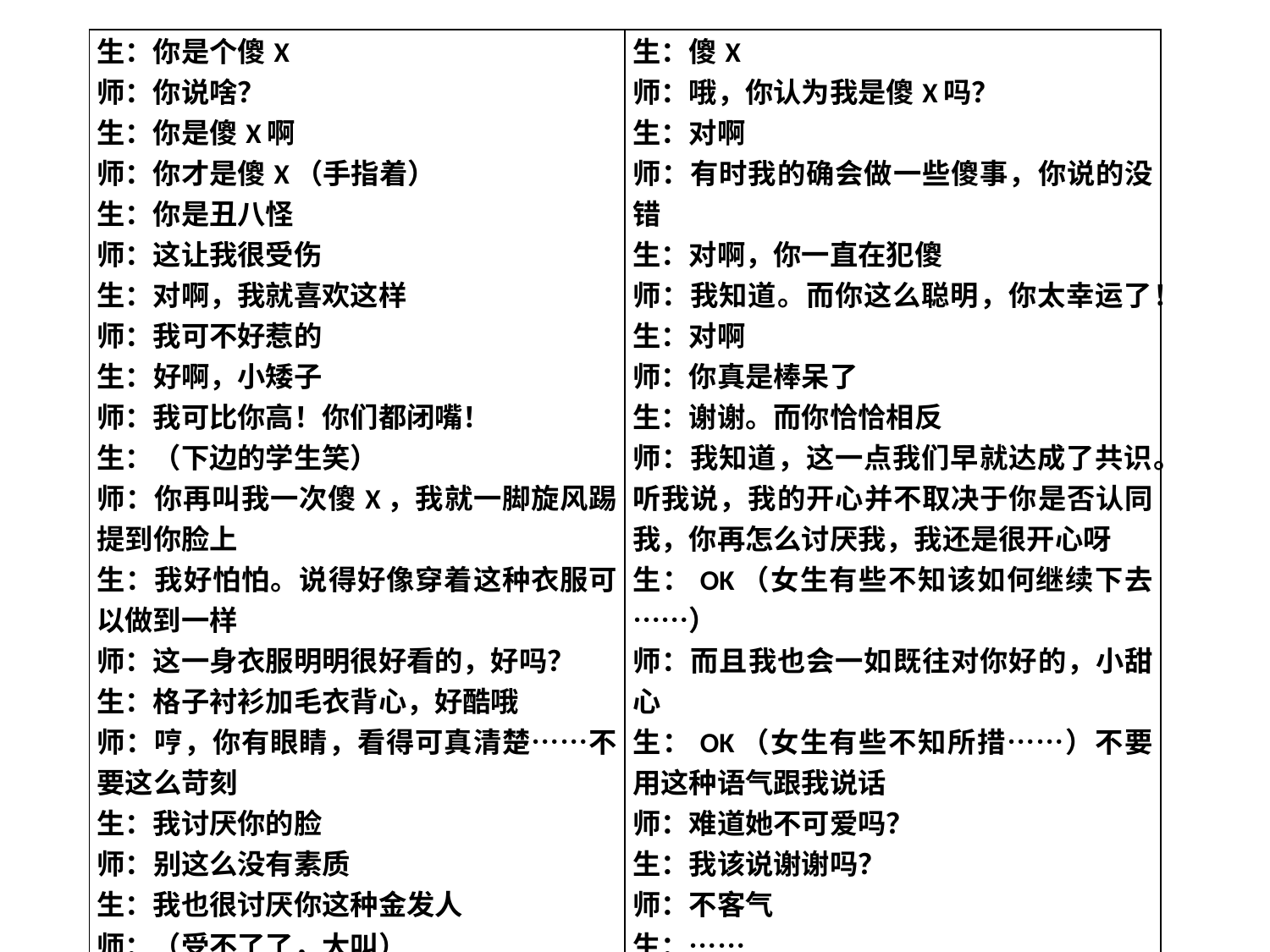

| 生：你是个傻X 师：你说啥？ 生：你是傻X啊 师：你才是傻X（手指着） 生：你是丑八怪 师：这让我很受伤 生：对啊，我就喜欢这样 师：我可不好惹的 生：好啊，小矮子 师：我可比你高！你们都闭嘴！ 生：（下边的学生笑） 师：你再叫我一次傻X，我就一脚旋风踢提到你脸上 生：我好怕怕。说得好像穿着这种衣服可以做到一样 师：这一身衣服明明很好看的，好吗？ 生：格子衬衫加毛衣背心，好酷哦 师：哼，你有眼睛，看得可真清楚……不要这么苛刻 生：我讨厌你的脸 师：别这么没有素质 生：我也很讨厌你这种金发人 师：（受不了了，大叫） | 生：傻X 师：哦，你认为我是傻X吗？ 生：对啊 师：有时我的确会做一些傻事，你说的没错 生：对啊，你一直在犯傻 师：我知道。而你这么聪明，你太幸运了！ 生：对啊 师：你真是棒呆了 生：谢谢。而你恰恰相反 师：我知道，这一点我们早就达成了共识。听我说，我的开心并不取决于你是否认同我，你再怎么讨厌我，我还是很开心呀 生：OK（女生有些不知该如何继续下去……） 师：而且我也会一如既往对你好的，小甜心 生：OK（女生有些不知所措……）不要用这种语气跟我说话 师：难道她不可爱吗？ 生：我该说谢谢吗？ 师：不客气 生：…… 师：我赢了，把掌声送给我 |
| --- | --- |
#